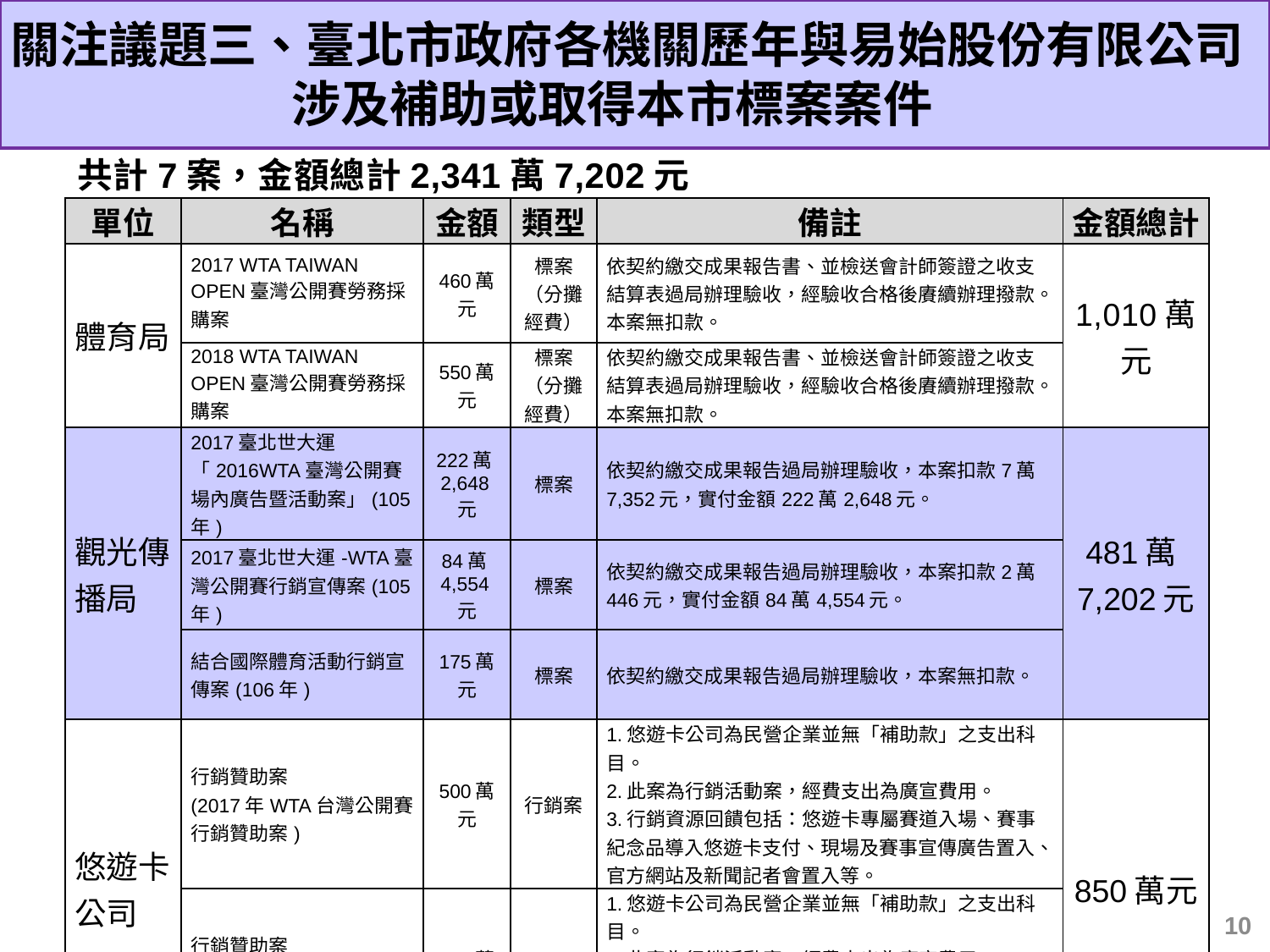

關注議題三、臺北市政府各機關歷年與易始股份有限公司
                        涉及補助或取得本市標案案件
共計7案，金額總計2,341萬7,202元
| 單位 | 名稱 | 金額 | 類型 | 備註 | 金額總計 |
| --- | --- | --- | --- | --- | --- |
| 體育局 | 2017 WTA TAIWAN OPEN臺灣公開賽勞務採購案 | 460萬元 | 標案（分攤經費） | 依契約繳交成果報告書、並檢送會計師簽證之收支結算表過局辦理驗收，經驗收合格後賡續辦理撥款。本案無扣款。 | 1,010萬元 |
|  | 2018 WTA TAIWAN OPEN臺灣公開賽勞務採購案 | 550萬元 | 標案（分攤經費） | 依契約繳交成果報告書、並檢送會計師簽證之收支結算表過局辦理驗收，經驗收合格後賡續辦理撥款。本案無扣款。 |  |
| 觀光傳播局 | 2017臺北世大運「2016WTA臺灣公開賽場內廣告暨活動案」(105年) | 222萬2,648元 | 標案 | 依契約繳交成果報告過局辦理驗收，本案扣款7萬7,352元，實付金額222萬2,648元。 | 481萬7,202元 |
|  | 2017臺北世大運-WTA臺灣公開賽行銷宣傳案(105年) | 84萬4,554元 | 標案 | 依契約繳交成果報告過局辦理驗收，本案扣款2萬446元，實付金額84萬4,554元。 |  |
|  | 結合國際體育活動行銷宣傳案(106年) | 175萬元 | 標案 | 依契約繳交成果報告過局辦理驗收，本案無扣款。 |  |
| 悠遊卡公司 | 行銷贊助案 (2017年WTA台灣公開賽行銷贊助案) | 500萬元 | 行銷案 | 1.悠遊卡公司為民營企業並無「補助款」之支出科目。 2.此案為行銷活動案，經費支出為廣宣費用。 3.行銷資源回饋包括：悠遊卡專屬賽道入場、賽事紀念品導入悠遊卡支付、現場及賽事宣傳廣告置入、官方網站及新聞記者會置入等。 | 850萬元 |
|  | 行銷贊助案 (2018年WTA台灣公開賽行銷贊助案) | 350萬元 | 行銷案 | 1.悠遊卡公司為民營企業並無「補助款」之支出科目。 2.此案為行銷活動案，經費支出為廣宣費用。 3.行銷資源回饋包括：悠遊卡專屬賽道入場、賽事紀念品導入悠遊卡支付、現場及賽事宣傳廣告置入、官方網站及新聞記者會置入等。 |  |
10